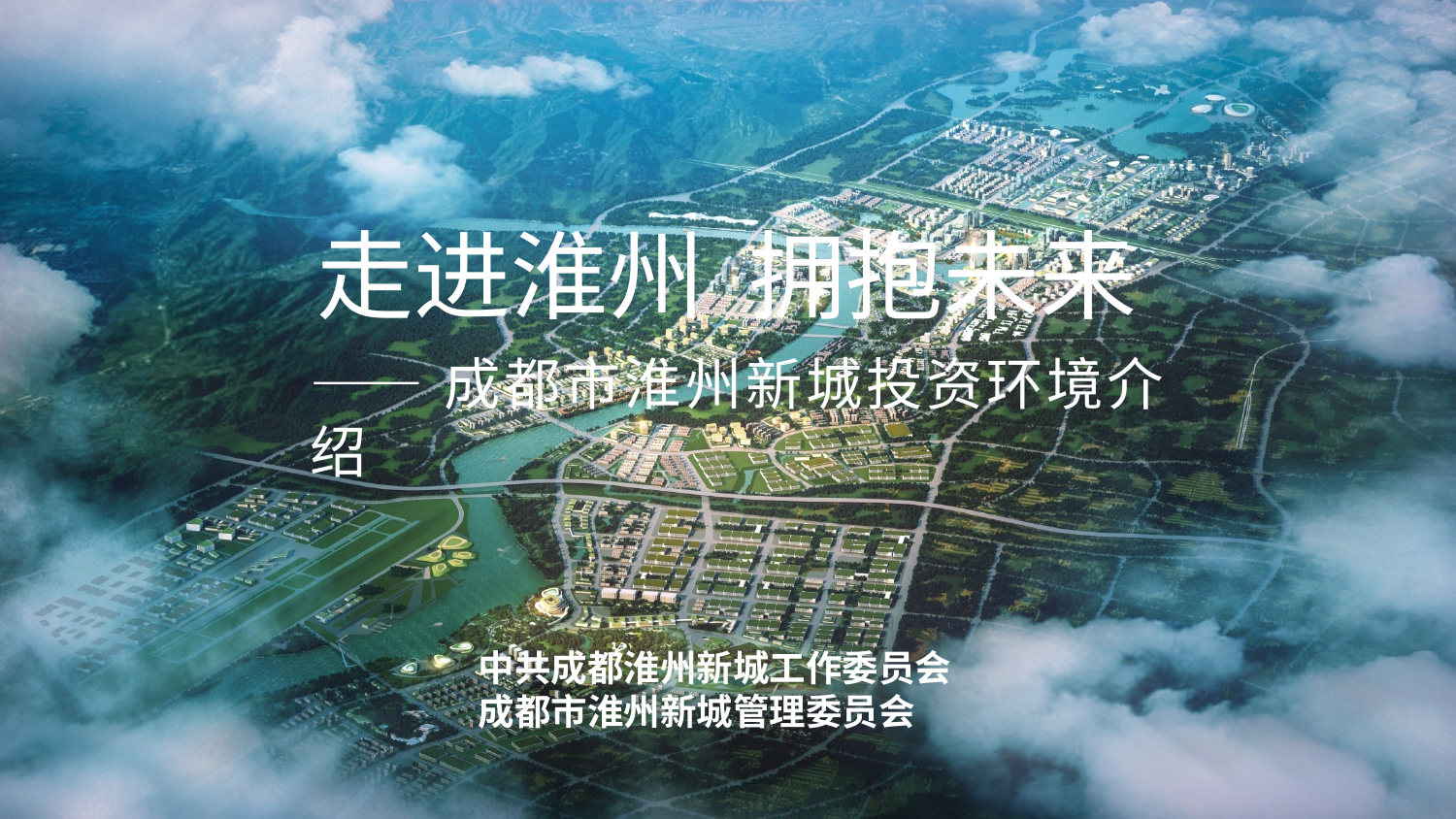

走进淮州  拥抱未来
——成都市淮州新城投资环境介绍
中共成都淮州新城工作委员会
成都市淮州新城管理委员会